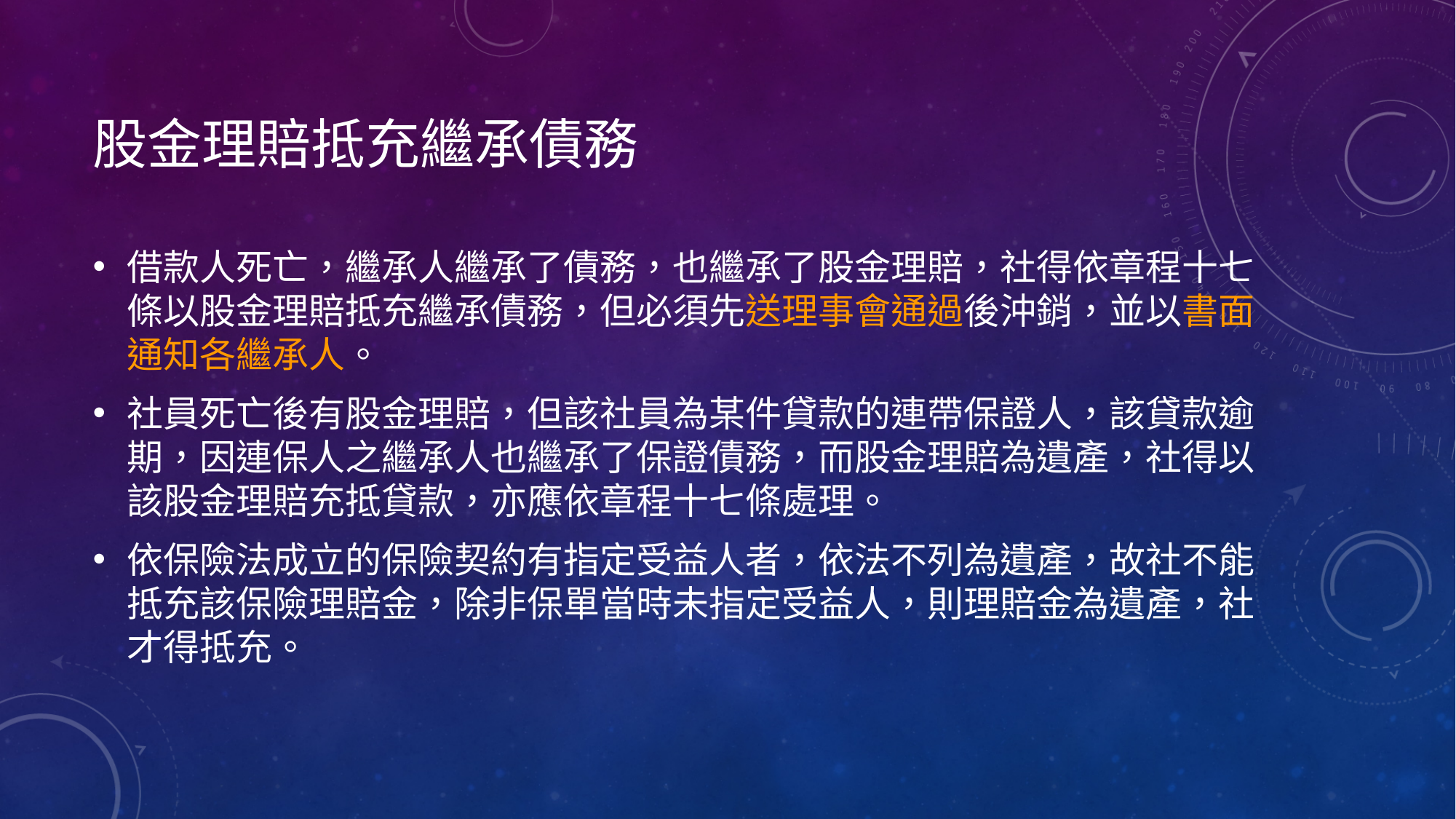

# 股金理賠抵充繼承債務
借款人死亡，繼承人繼承了債務，也繼承了股金理賠，社得依章程十七條以股金理賠抵充繼承債務，但必須先送理事會通過後沖銷，並以書面通知各繼承人。
社員死亡後有股金理賠，但該社員為某件貸款的連帶保證人，該貸款逾期，因連保人之繼承人也繼承了保證債務，而股金理賠為遺產，社得以該股金理賠充抵貸款，亦應依章程十七條處理。
依保險法成立的保險契約有指定受益人者，依法不列為遺產，故社不能抵充該保險理賠金，除非保單當時未指定受益人，則理賠金為遺產，社才得抵充。